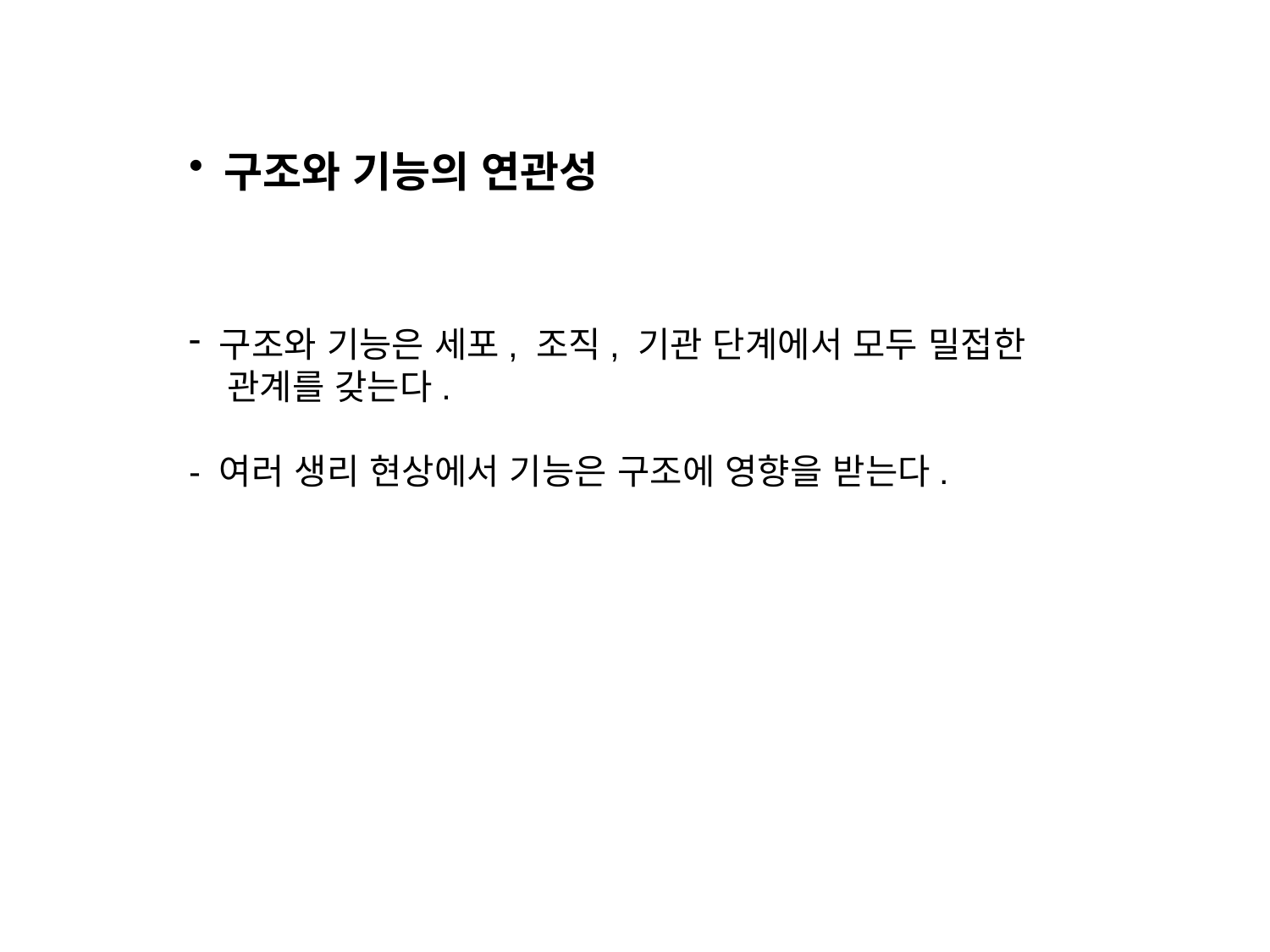

구조와 기능의 연관성

 구조와 기능은 세포, 조직, 기관 단계에서 모두 밀접한
   관계를 갖는다.

- 여러 생리 현상에서 기능은 구조에 영향을 받는다.